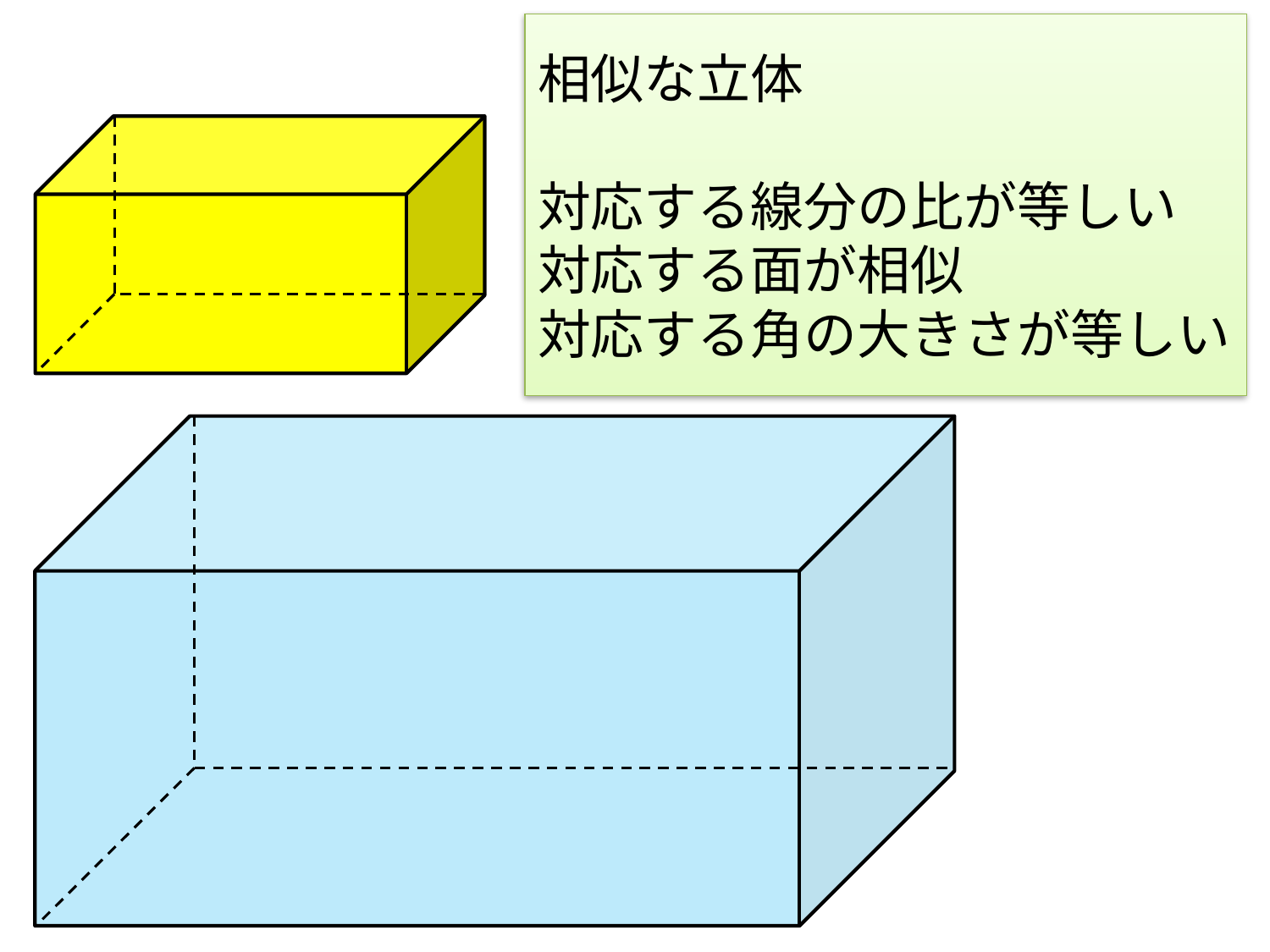

# 相似な立体 対応する線分の比が等しい 対応する面が相似 対応する角の大きさが等しい